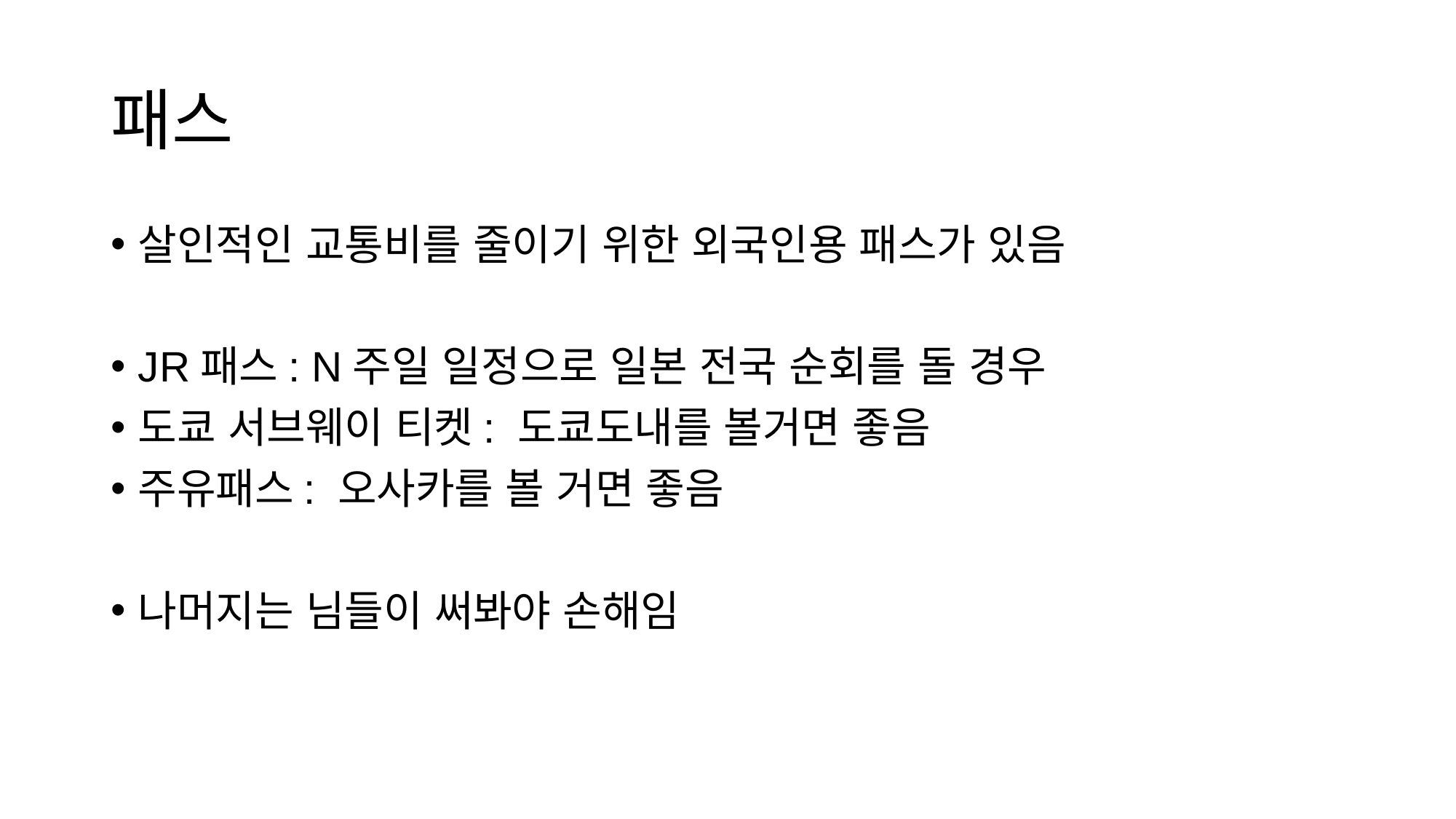

# 패스
살인적인 교통비를 줄이기 위한 외국인용 패스가 있음

JR패스: N주일 일정으로 일본 전국 순회를 돌 경우
도쿄 서브웨이 티켓: 도쿄도내를 볼거면 좋음
주유패스: 오사카를 볼 거면 좋음

나머지는 님들이 써봐야 손해임